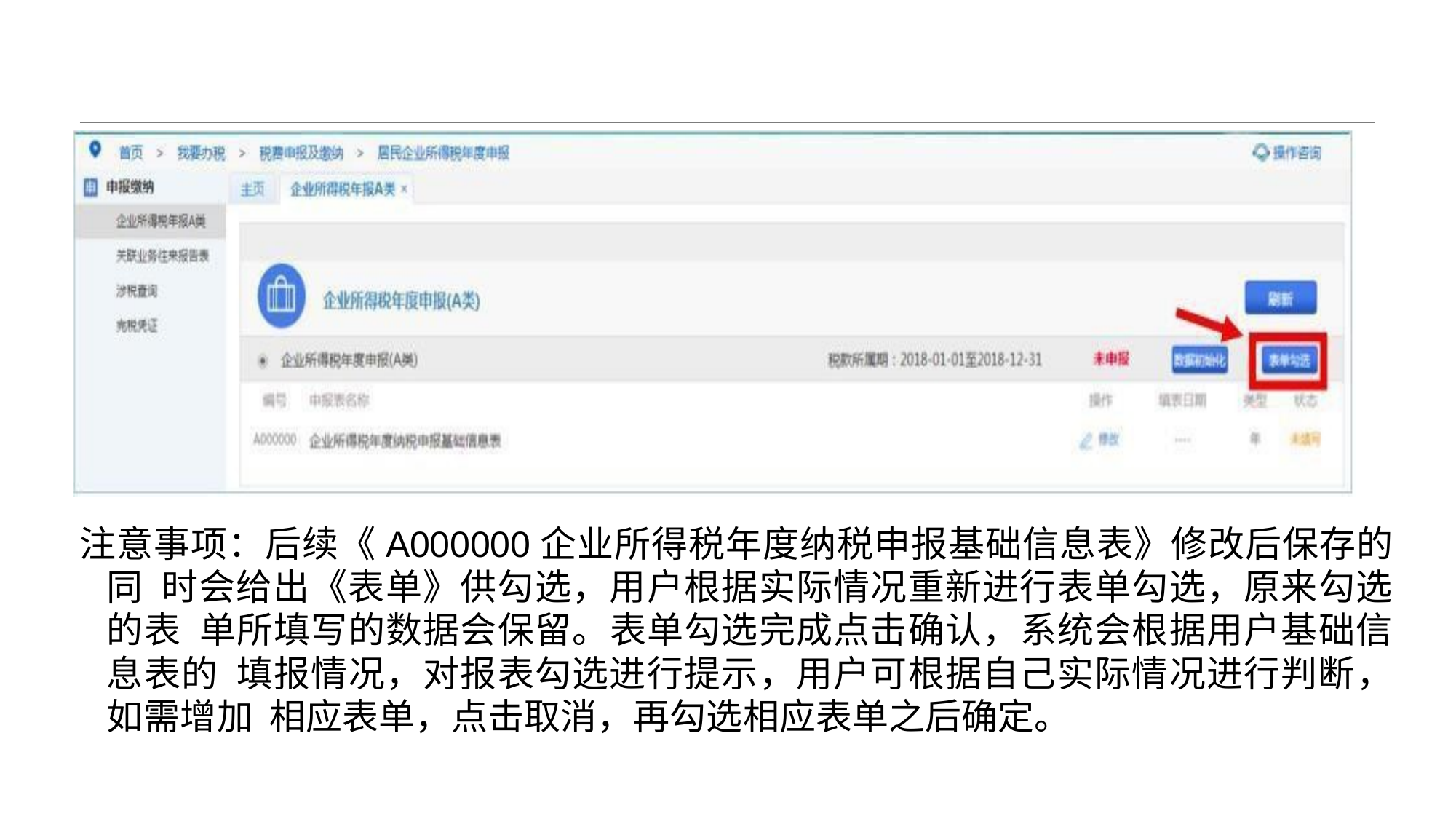

注意事项：后续《A000000企业所得税年度纳税申报基础信息表》修改后保存的同  时会给出《表单》供勾选，用户根据实际情况重新进行表单勾选，原来勾选的表  单所填写的数据会保留。表单勾选完成点击确认，系统会根据用户基础信息表的  填报情况，对报表勾选进行提示，用户可根据自己实际情况进行判断，如需增加  相应表单，点击取消，再勾选相应表单之后确定。